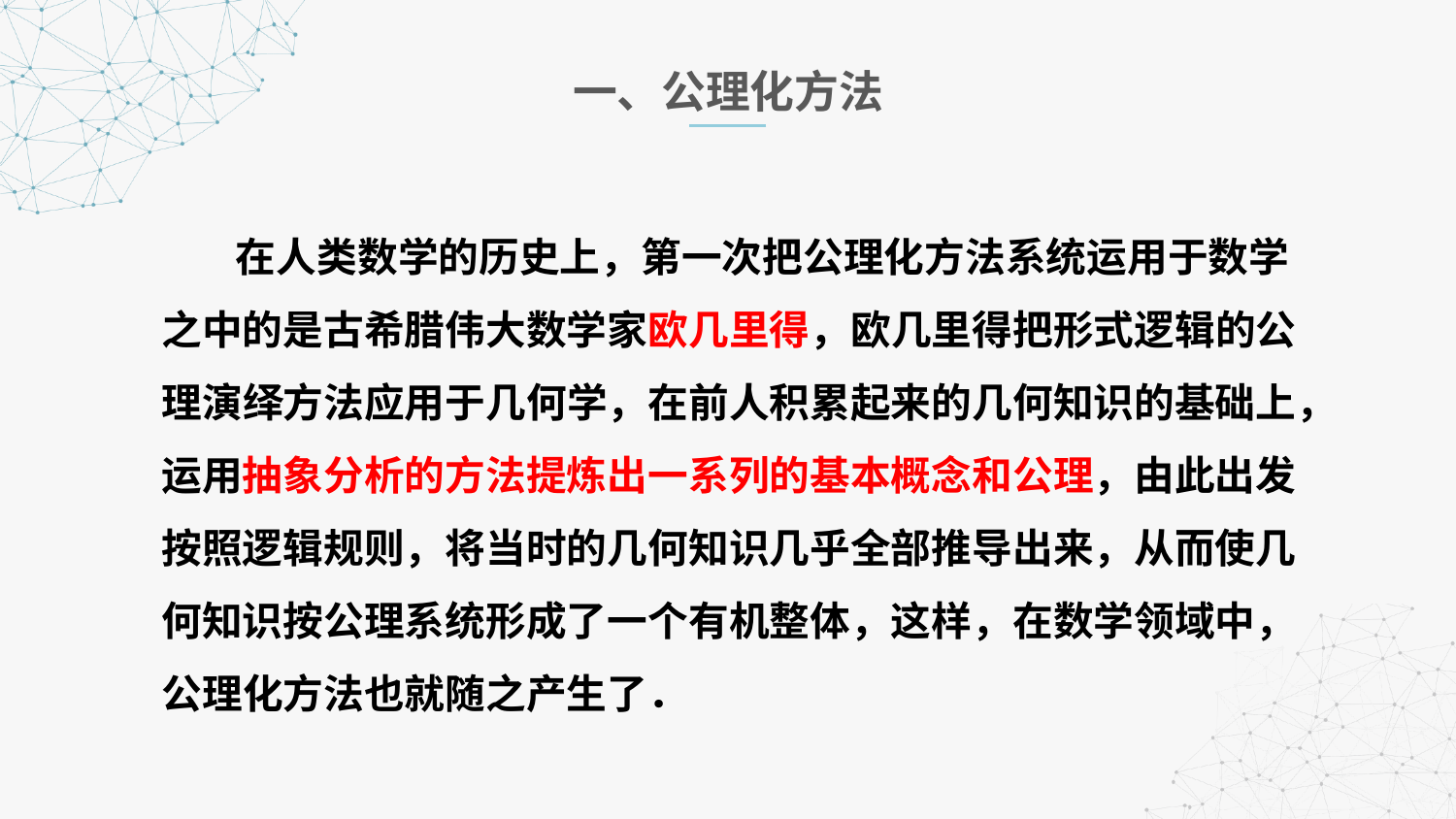

一、公理化方法
       在人类数学的历史上，第一次把公理化方法系统运用于数学之中的是古希腊伟大数学家欧几里得，欧几里得把形式逻辑的公理演绎方法应用于几何学，在前人积累起来的几何知识的基础上，运用抽象分析的方法提炼出一系列的基本概念和公理，由此出发按照逻辑规则，将当时的几何知识几乎全部推导出来，从而使几何知识按公理系统形成了一个有机整体，这样，在数学领域中，公理化方法也就随之产生了．